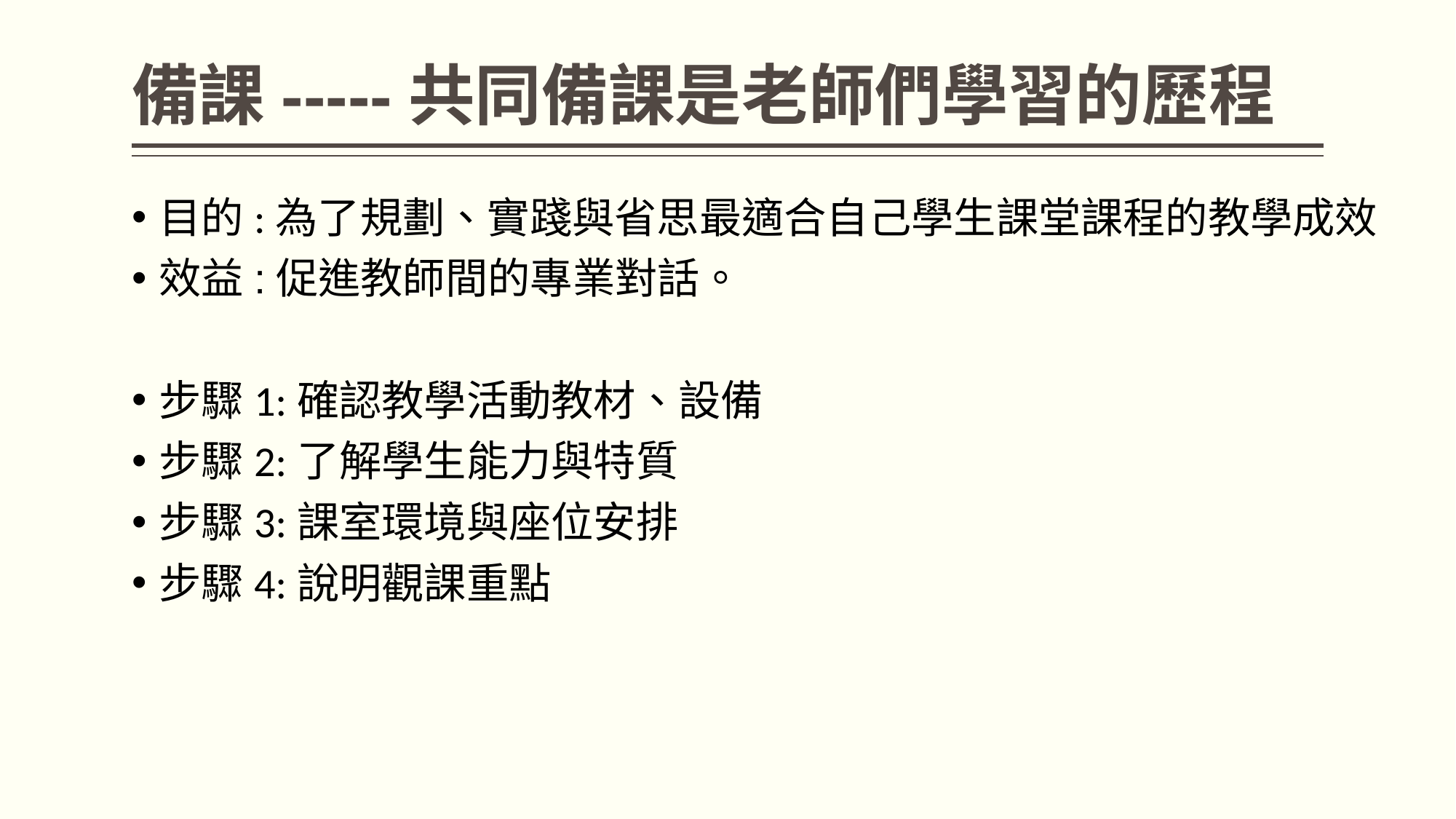

# 備課-----共同備課是老師們學習的歷程
目的:為了規劃、實踐與省思最適合自己學生課堂課程的教學成效
效益:促進教師間的專業對話。

步驟1:確認教學活動教材、設備
步驟2:了解學生能力與特質
步驟3:課室環境與座位安排
步驟4:說明觀課重點